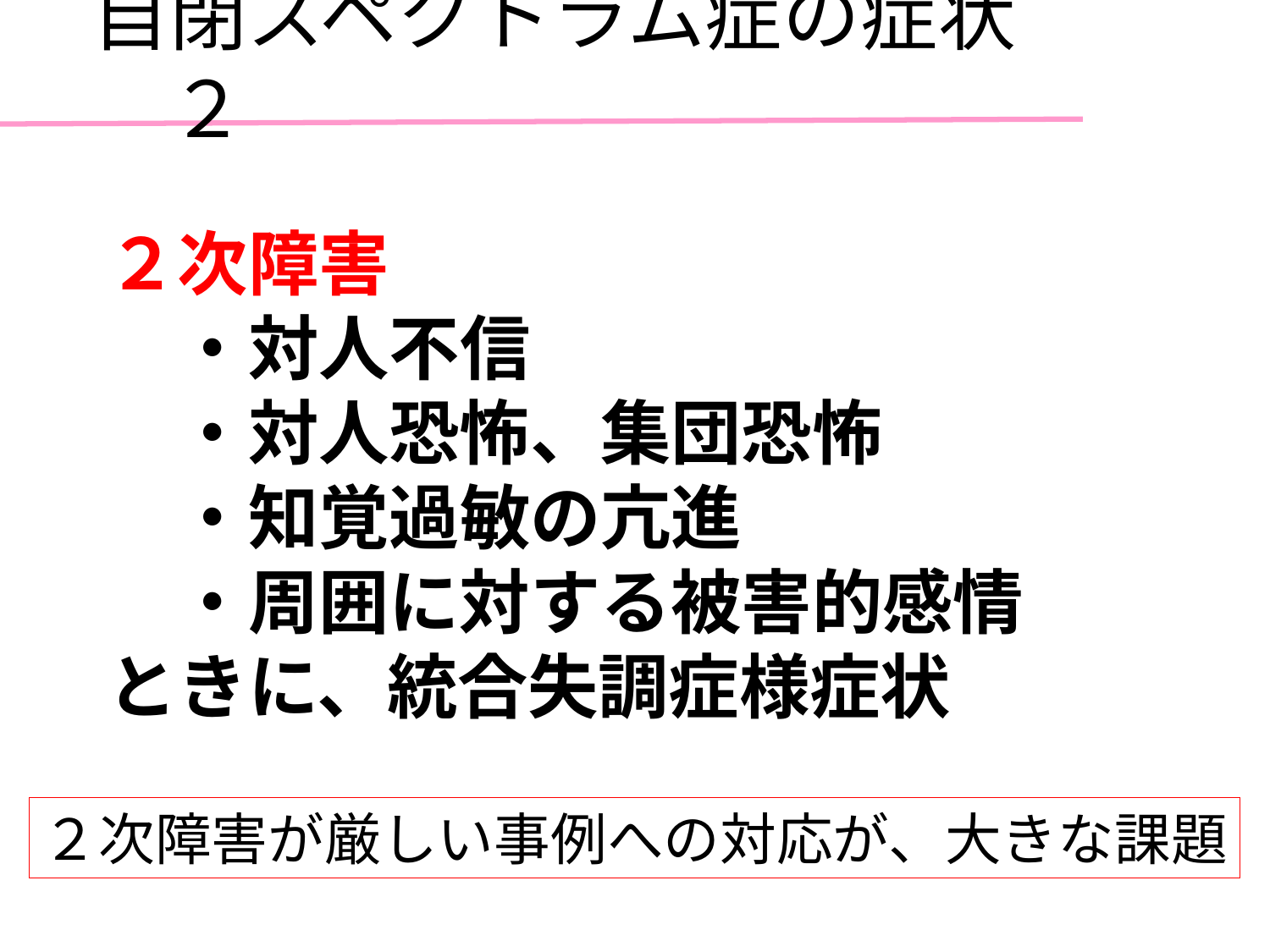

自閉スペクトラム症の症状　２
２次障害
　・対人不信
　・対人恐怖、集団恐怖
　・知覚過敏の亢進
　・周囲に対する被害的感情
ときに、統合失調症様症状
２次障害が厳しい事例への対応が、大きな課題